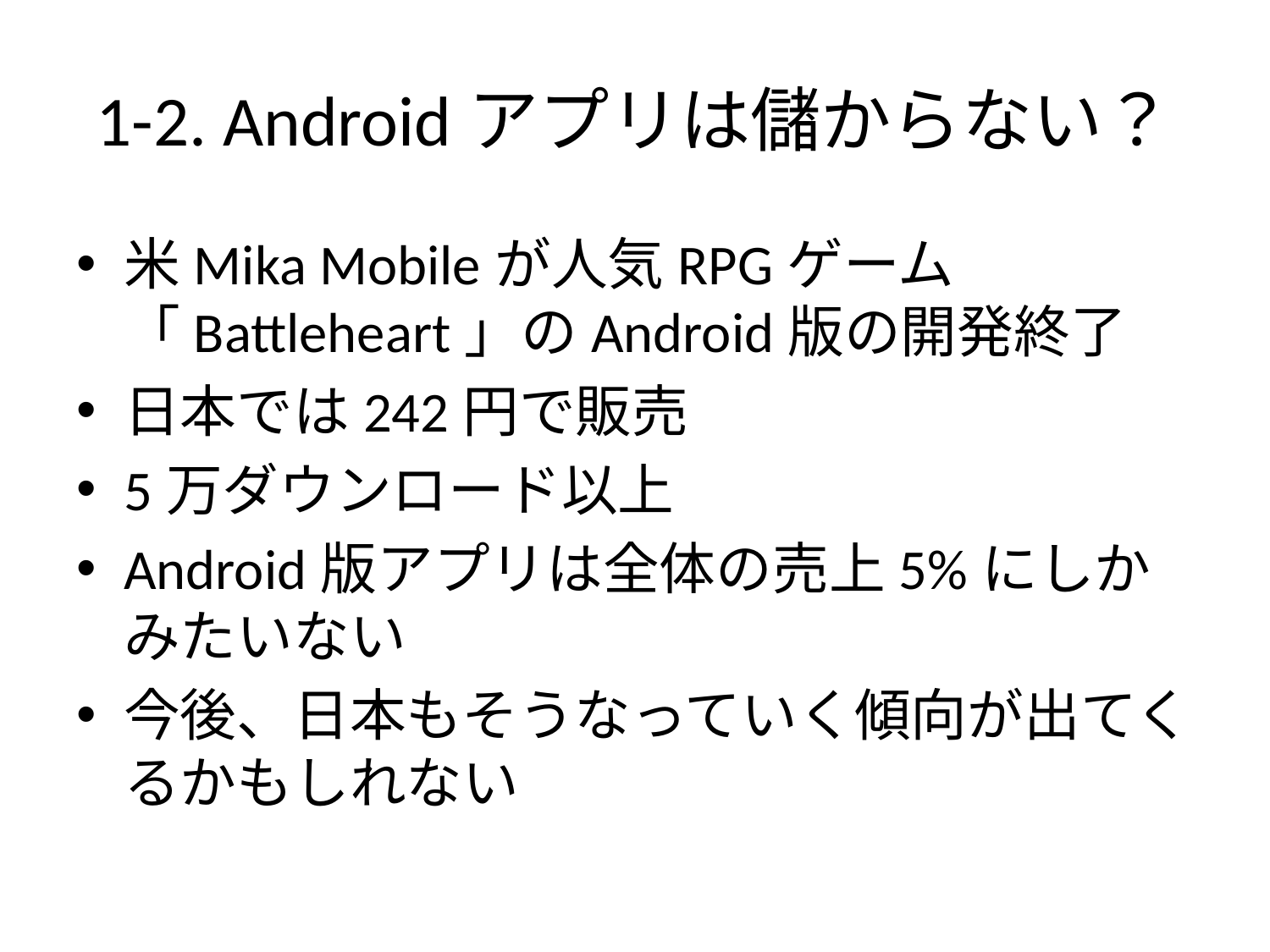

# 1-2. Androidアプリは儲からない？
米Mika Mobileが人気RPGゲーム「Battleheart」のAndroid版の開発終了
日本では242円で販売
5万ダウンロード以上
Android版アプリは全体の売上5%にしかみたいない
今後、日本もそうなっていく傾向が出てくるかもしれない